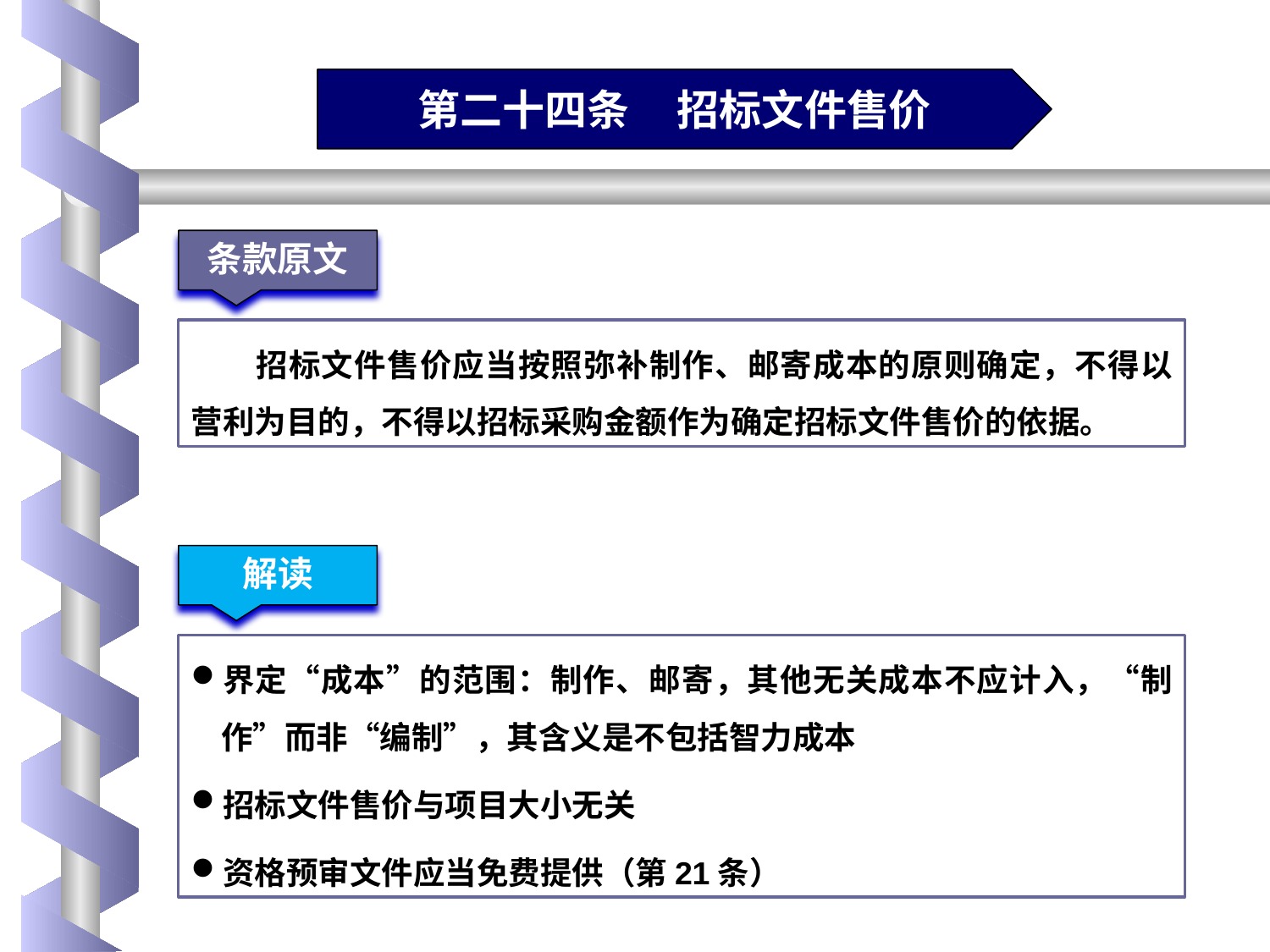

第二十四条     招标文件售价
条款原文
招标文件售价应当按照弥补制作、邮寄成本的原则确定，不得以营利为目的，不得以招标采购金额作为确定招标文件售价的依据。
解读
界定“成本”的范围：制作、邮寄，其他无关成本不应计入，“制作”而非“编制”，其含义是不包括智力成本
招标文件售价与项目大小无关
资格预审文件应当免费提供（第21条）